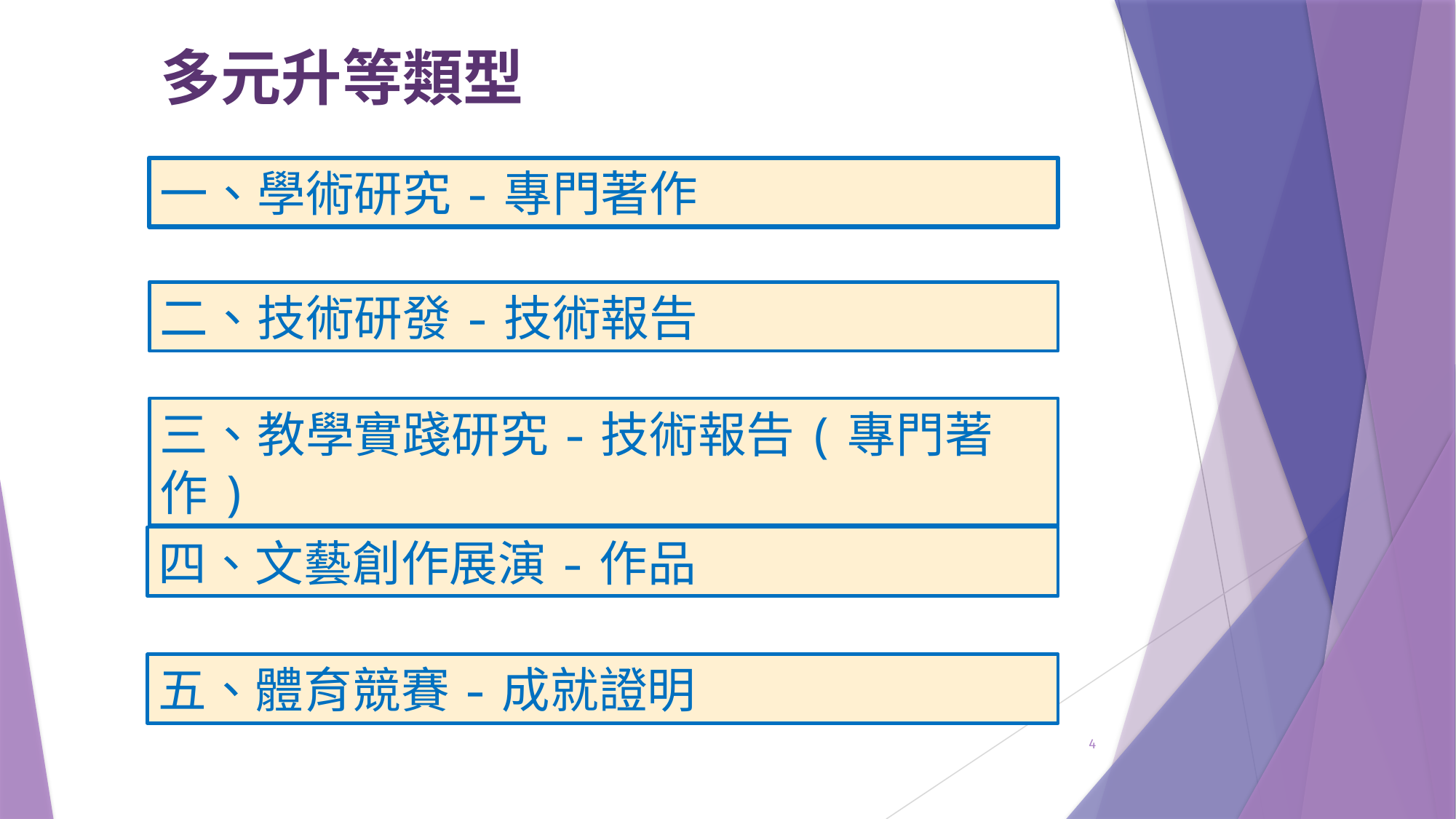

# 多元升等類型
一、學術研究-專門著作
二、技術研發-技術報告
三、教學實踐研究-技術報告(專門著作)
四、文藝創作展演-作品
五、體育競賽-成就證明
4